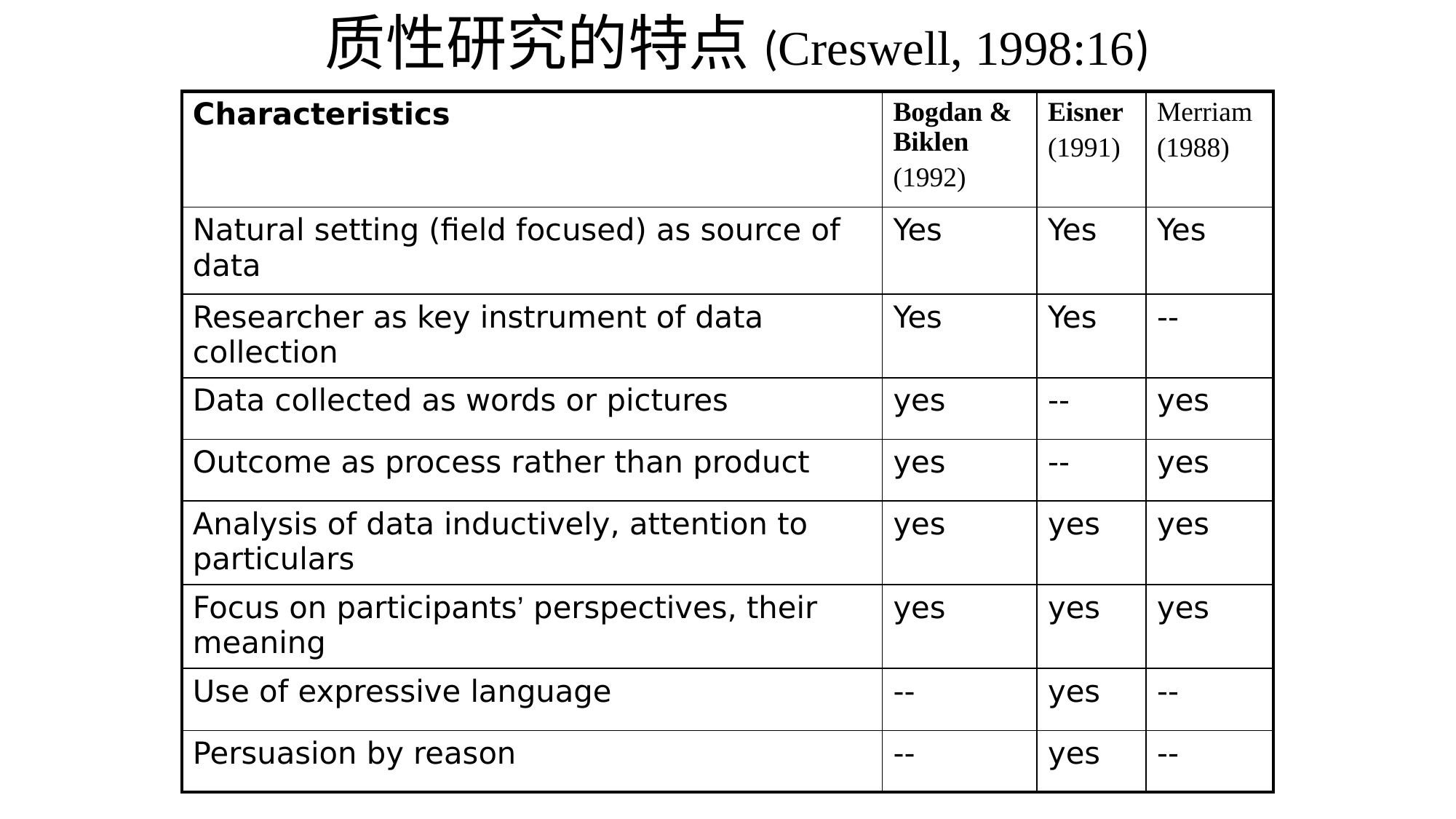

# 质性研究的特点(Creswell, 1998:16)
| Characteristics | Bogdan & Biklen (1992) | Eisner (1991) | Merriam (1988) |
| --- | --- | --- | --- |
| Natural setting (field focused) as source of data | Yes | Yes | Yes |
| Researcher as key instrument of data collection | Yes | Yes | -- |
| Data collected as words or pictures | yes | -- | yes |
| Outcome as process rather than product | yes | -- | yes |
| Analysis of data inductively, attention to particulars | yes | yes | yes |
| Focus on participants’ perspectives, their meaning | yes | yes | yes |
| Use of expressive language | -- | yes | -- |
| Persuasion by reason | -- | yes | -- |